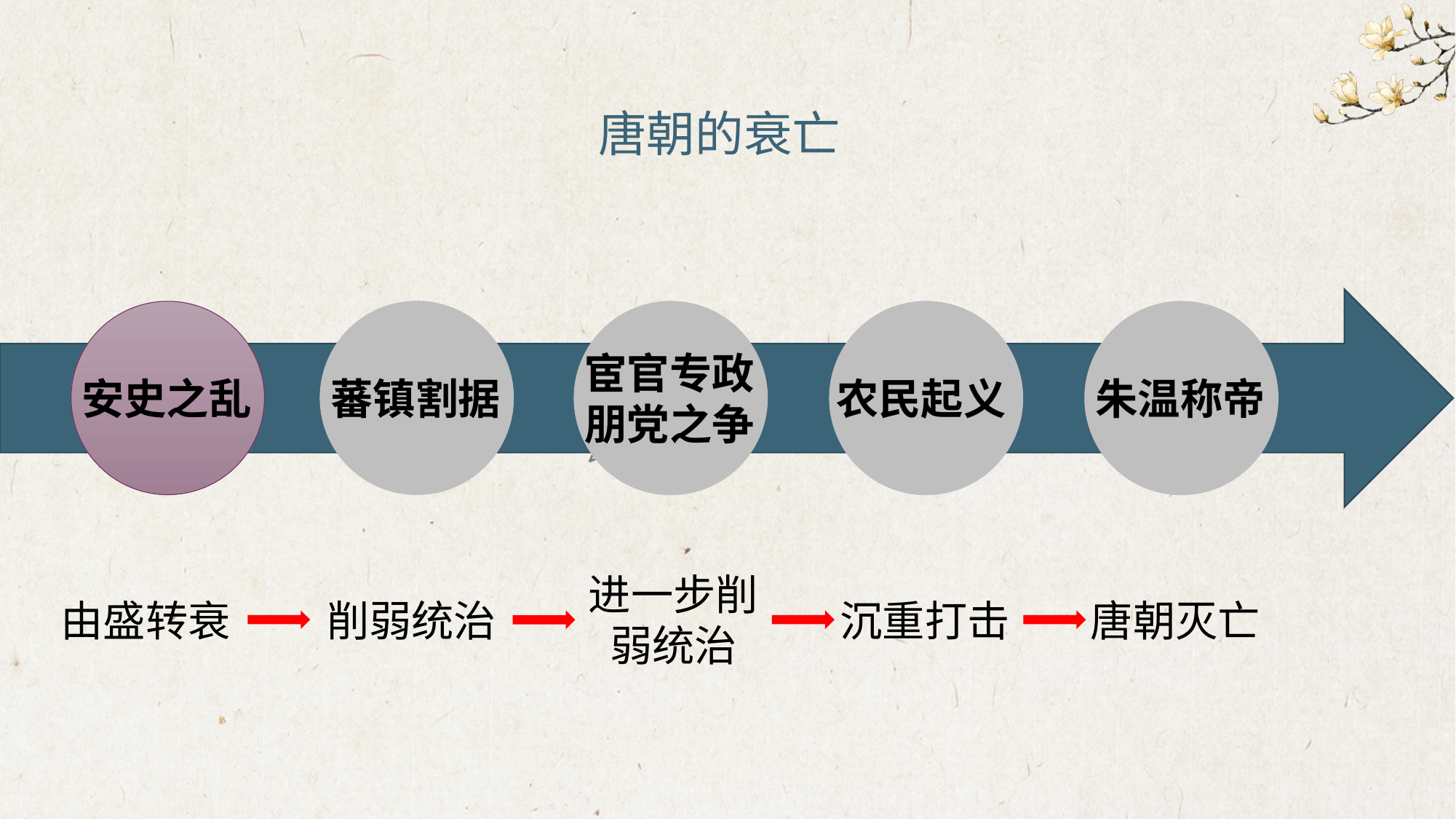

唐朝的衰亡

宦官专政
朋党之争
农民起义
朱温称帝
安史之乱
蕃镇割据
进一步削弱统治
沉重打击
由盛转衰
削弱统治
唐朝灭亡